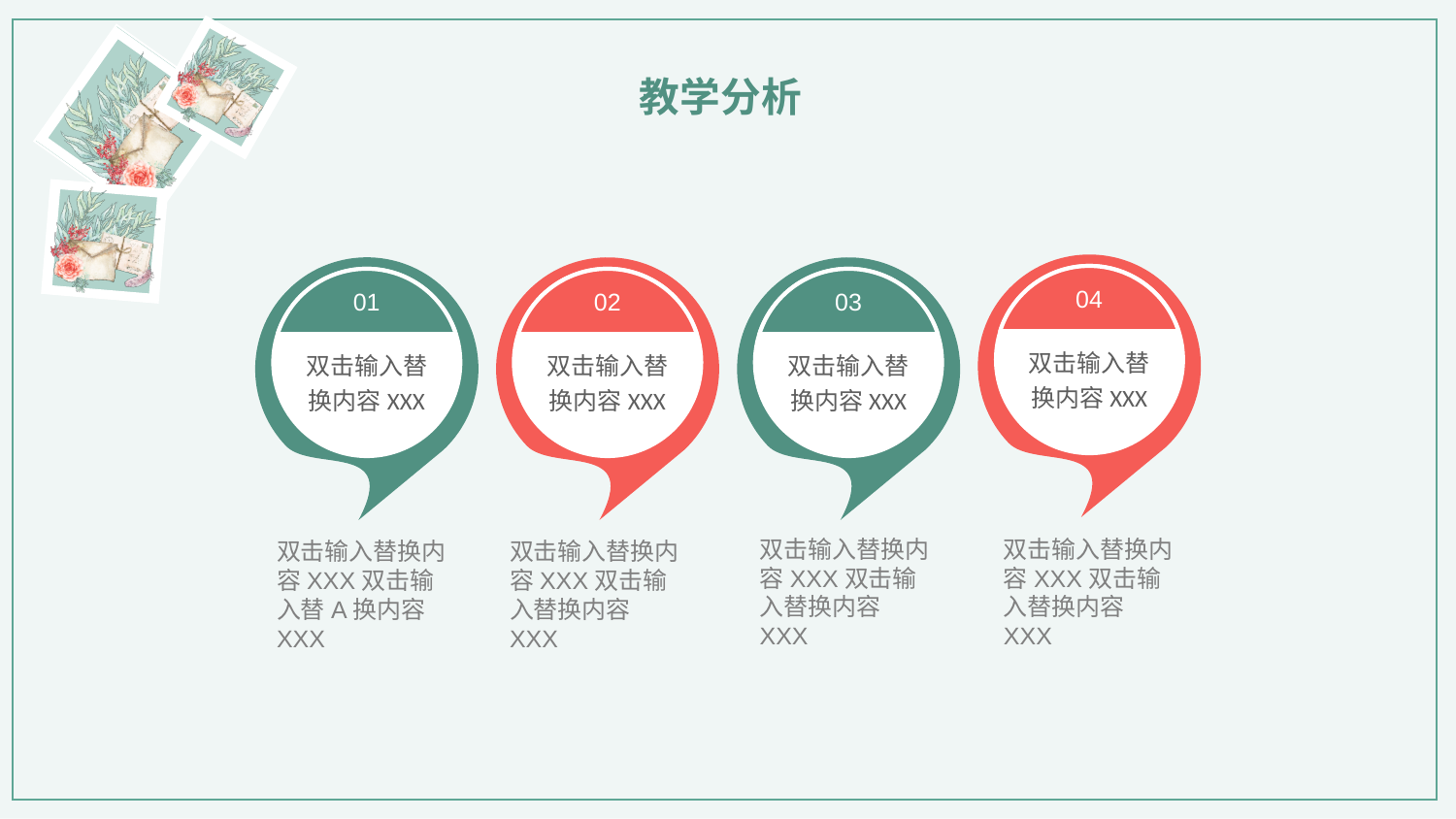

教学分析

04
双击输入替换内容XXX
01
02
03
双击输入替换内容XXX
双击输入替换内容XXX
双击输入替换内容XXX
双击输入替换内容XXX双击输入替换内容XXX
双击输入替换内容XXX双击输入替换内容XXX
双击输入替换内容XXX双击输入替A换内容XXX
双击输入替换内容XXX双击输入替换内容XXX